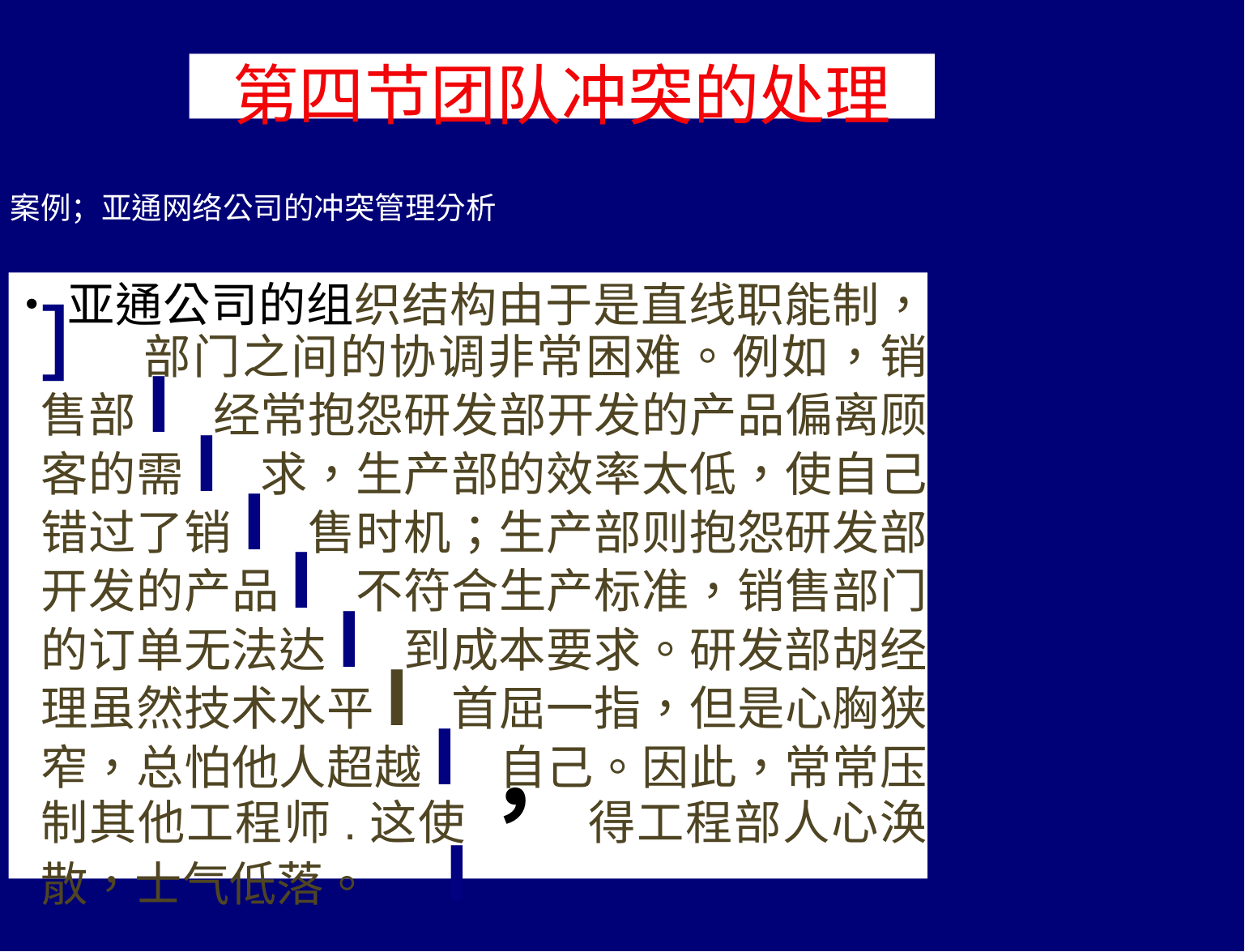

第四节团队冲突的处理
案例；亚通网络公司的冲突管理分析
•亚通公司的组织结构由于是直线职能制，］ 部门之间的协调非常困难。例如，销售部I 经常抱怨研发部开发的产品偏离顾客的需I 求，生产部的效率太低，使自己错过了销I 售时机；生产部则抱怨研发部开发的产品I 不符合生产标准，销售部门的订单无法达I 到成本要求。研发部胡经理虽然技术水平I 首屈一指，但是心胸狭窄，总怕他人超越I 自己。因此，常常压制其他工程师.这使， 得工程部人心涣散，士气低落。      I